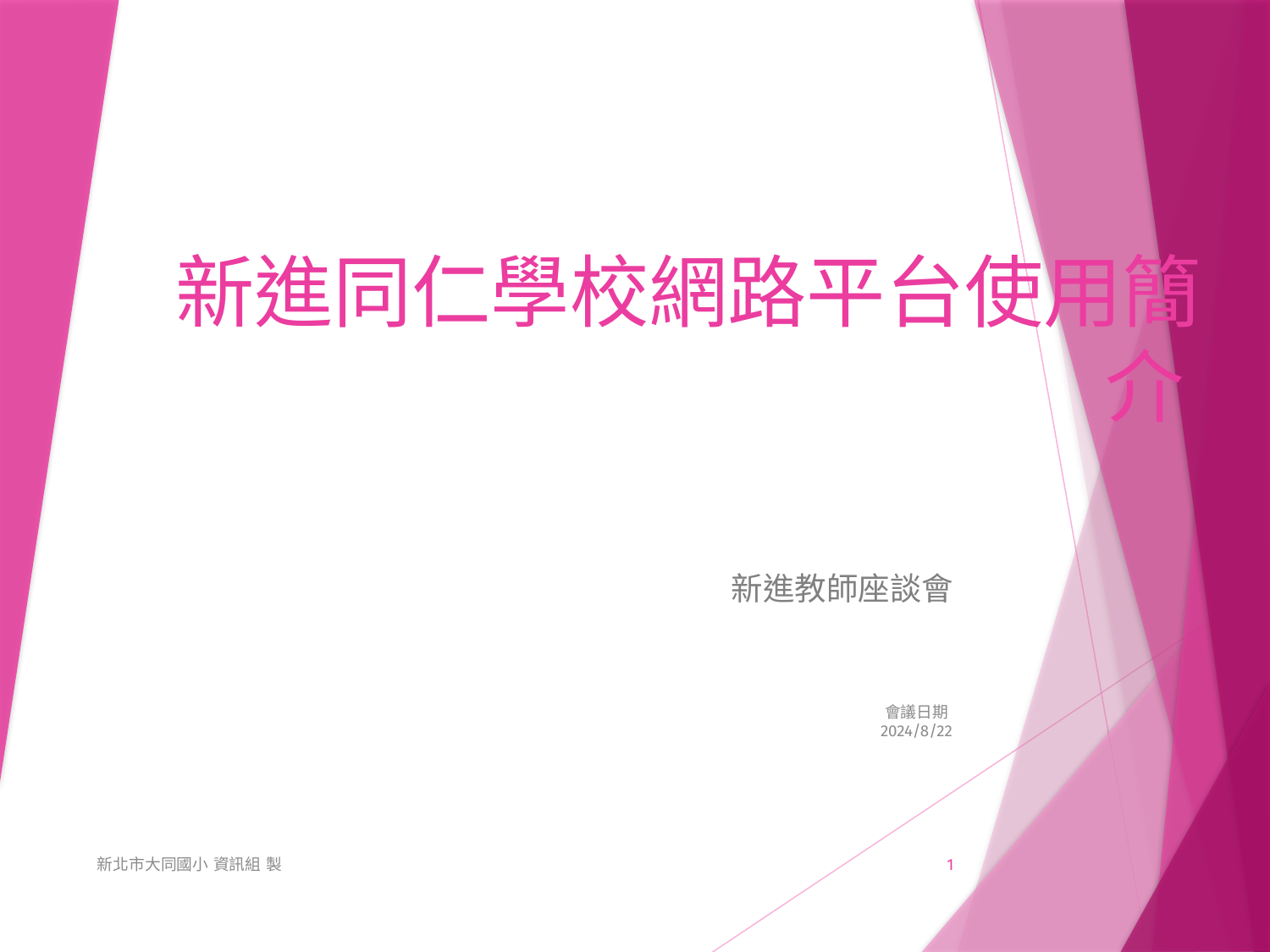

# 新進同仁學校網路平台使用簡介
新進教師座談會
會議日期2024/8/22
新北市大同國小 資訊組 製
1